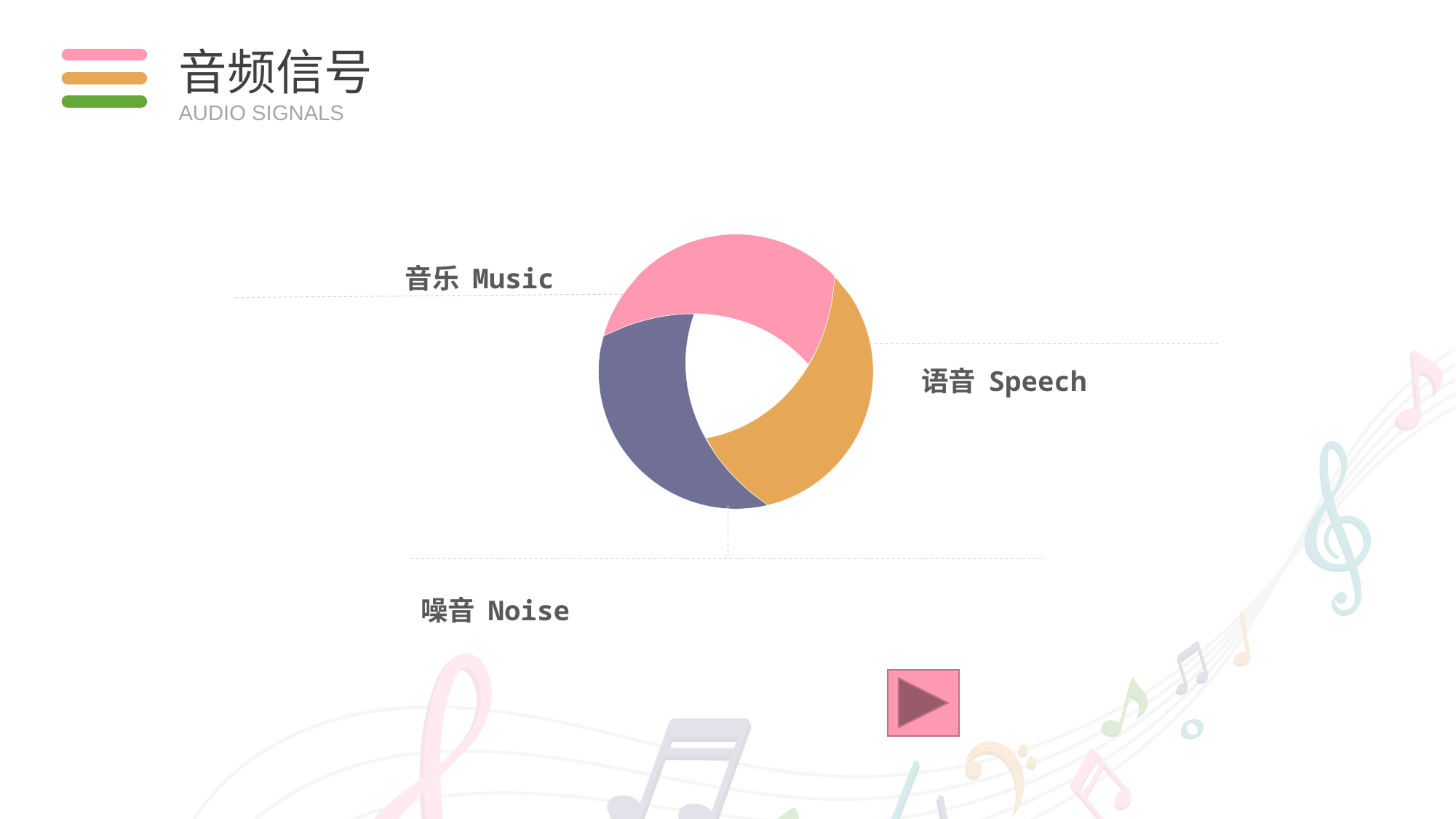

音频信号
AUDIO SIGNALS

音乐 Music
语音 Speech
噪音 Noise